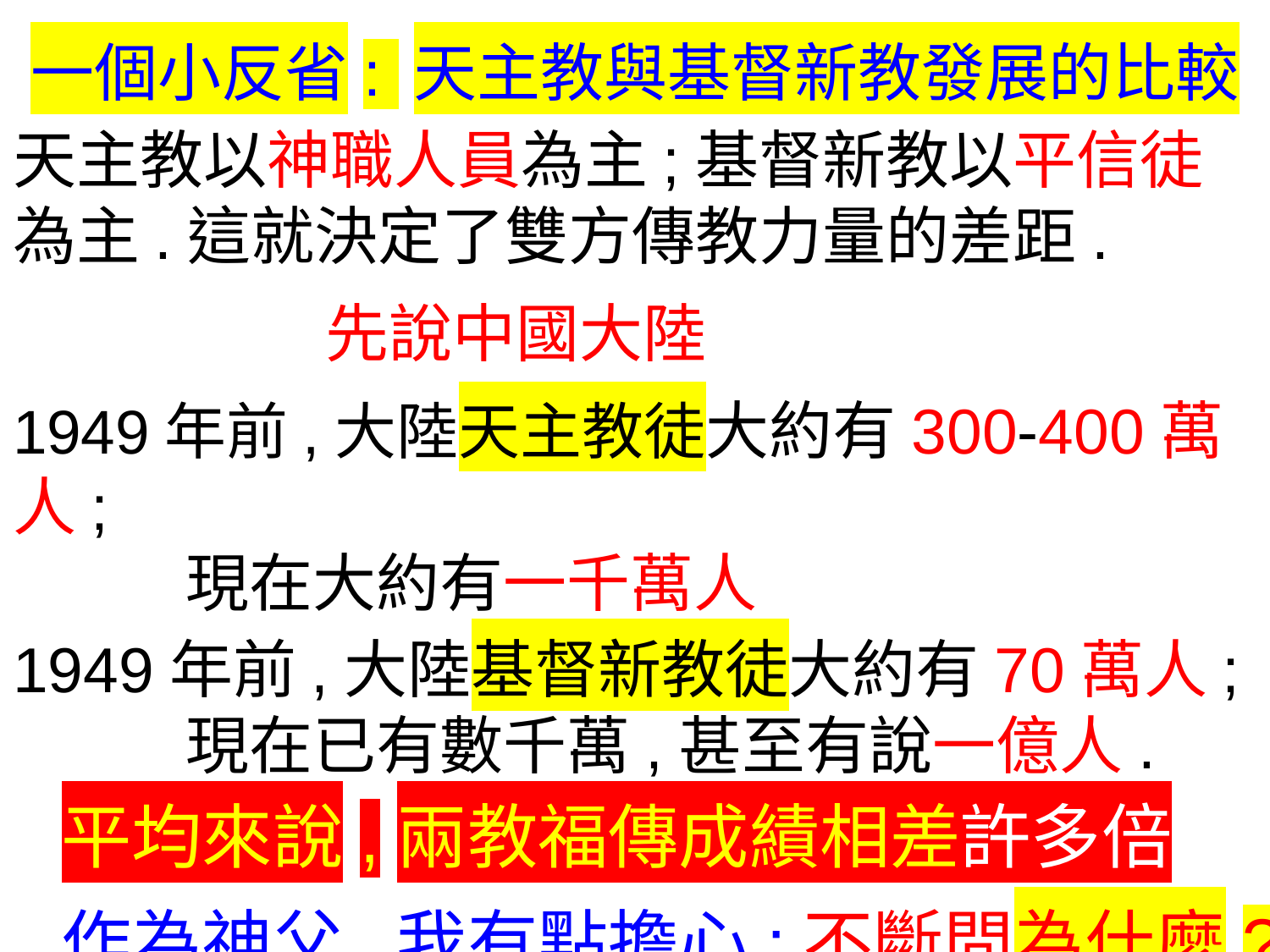

一個小反省: 天主教與基督新教發展的比較
天主教以神職人員為主;基督新教以平信徒為主.這就決定了雙方傳教力量的差距.
                     先說中國大陸
1949年前,大陸天主教徒大約有300-400萬人;
         現在大約有一千萬人
1949年前,大陸基督新教徒大約有70萬人;
         現在已有數千萬,甚至有說一億人.
  平均來說,兩教福傳成績相差許多倍
  作為神父,我有點擔心;不斷問為什麼?*